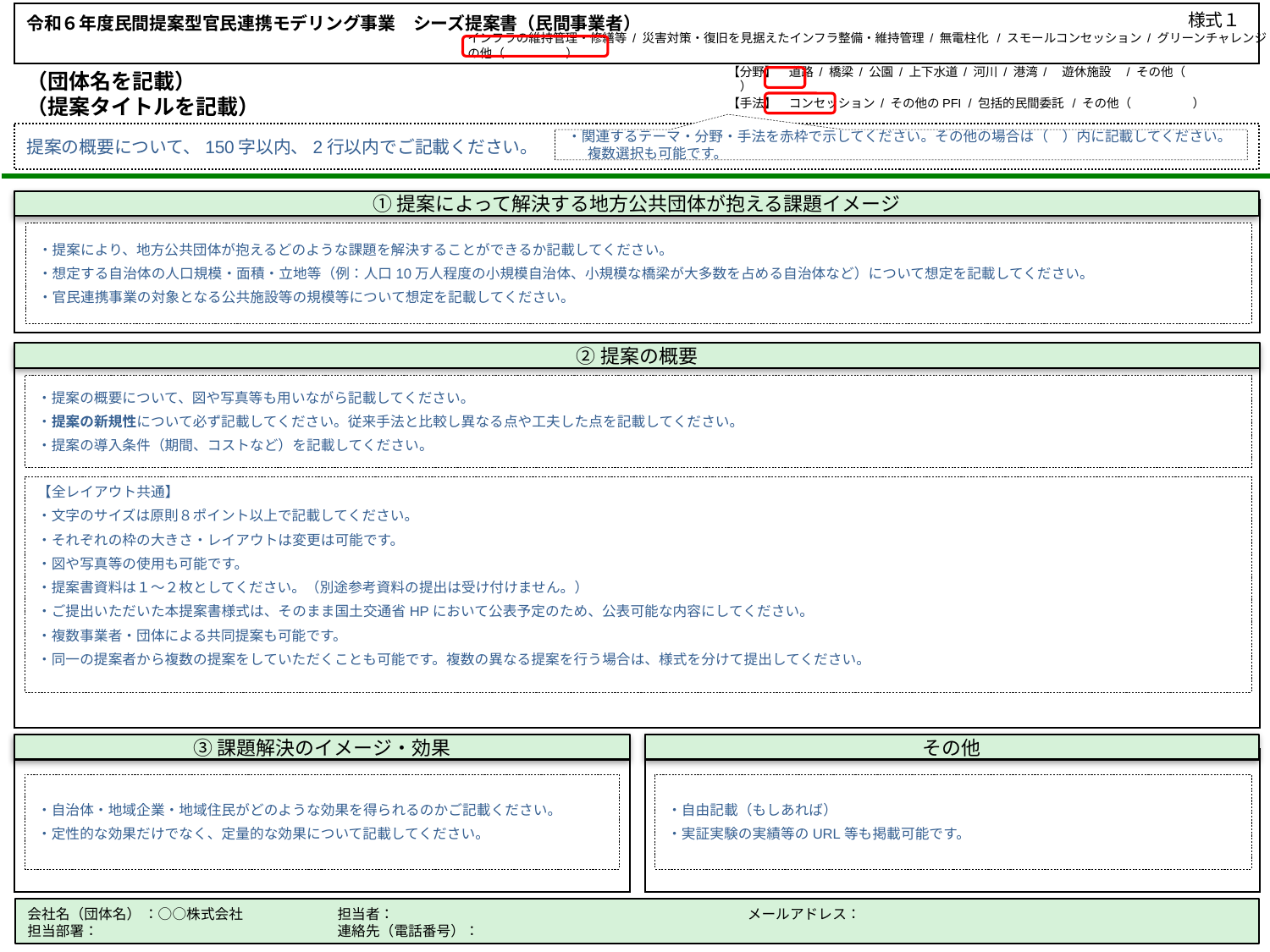

令和６年度民間提案型官民連携モデリング事業　シーズ提案書（民間事業者）

様式１
インフラの維持管理・修繕等 / 災害対策・復旧を見据えたインフラ整備・維持管理 / 無電柱化  / スモールコンセッション / グリーンチャレンジ / その他（　　　　　）

【分野】　道路 / 橋梁 / 公園 / 上下水道 / 河川 / 港湾 /　遊休施設　/ その他（　　　　　）
# （団体名を記載） （提案タイトルを記載）

【手法】　コンセッション / その他のPFI  / 包括的民間委託  / その他（　　　　　）

提案の概要について、150字以内、2行以内でご記載ください。
・関連するテーマ・分野・手法を赤枠で示してください。その他の場合は（　）内に記載してください。複数選択も可能です。
①提案によって解決する地方公共団体が抱える課題イメージ

・提案により、地方公共団体が抱えるどのような課題を解決することができるか記載してください。
・想定する自治体の人口規模・面積・立地等（例：人口10万人程度の小規模自治体、小規模な橋梁が大多数を占める自治体など）について想定を記載してください。
・官民連携事業の対象となる公共施設等の規模等について想定を記載してください。
②提案の概要

・提案の概要について、図や写真等も用いながら記載してください。
・提案の新規性について必ず記載してください。従来手法と比較し異なる点や工夫した点を記載してください。
・提案の導入条件（期間、コストなど）を記載してください。
【全レイアウト共通】
・文字のサイズは原則８ポイント以上で記載してください。
・それぞれの枠の大きさ・レイアウトは変更は可能です。
・図や写真等の使用も可能です。
・提案書資料は１～２枚としてください。（別途参考資料の提出は受け付けません。）
・ご提出いただいた本提案書様式は、そのまま国土交通省HPにおいて公表予定のため、公表可能な内容にしてください。
・複数事業者・団体による共同提案も可能です。
・同一の提案者から複数の提案をしていただくことも可能です。複数の異なる提案を行う場合は、様式を分けて提出してください。
③課題解決のイメージ・効果
その他

・自治体・地域企業・地域住民がどのような効果を得られるのかご記載ください。
・定性的な効果だけでなく、定量的な効果について記載してください。
・自由記載（もしあれば）
・実証実験の実績等のURL等も掲載可能です。

会社名（団体名） ：○○株式会社
担当部署：
担当者：
連絡先（電話番号）：
メールアドレス：